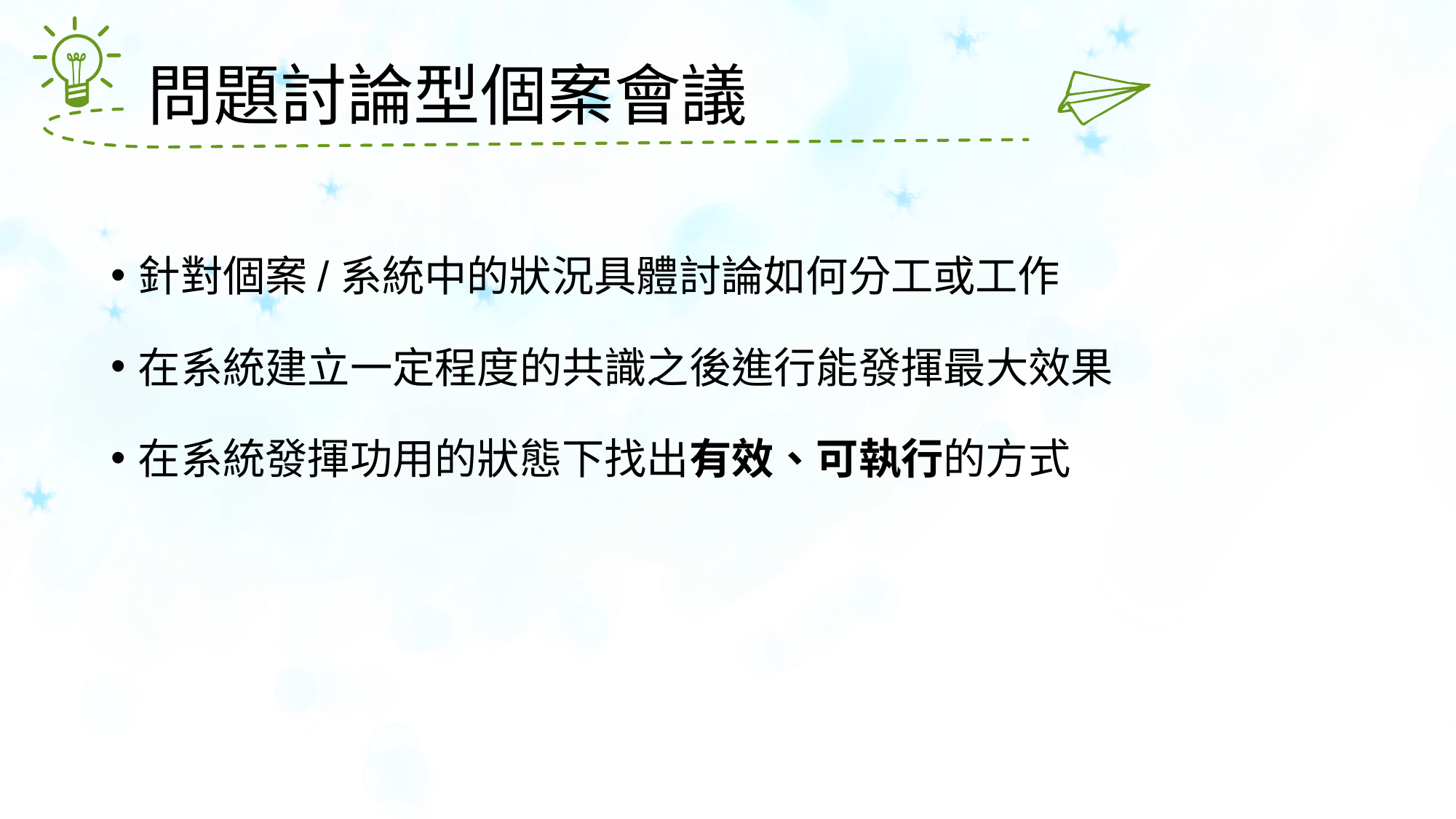

# 問題討論型個案會議
針對個案/系統中的狀況具體討論如何分工或工作
在系統建立一定程度的共識之後進行能發揮最大效果
在系統發揮功用的狀態下找出有效、可執行的方式